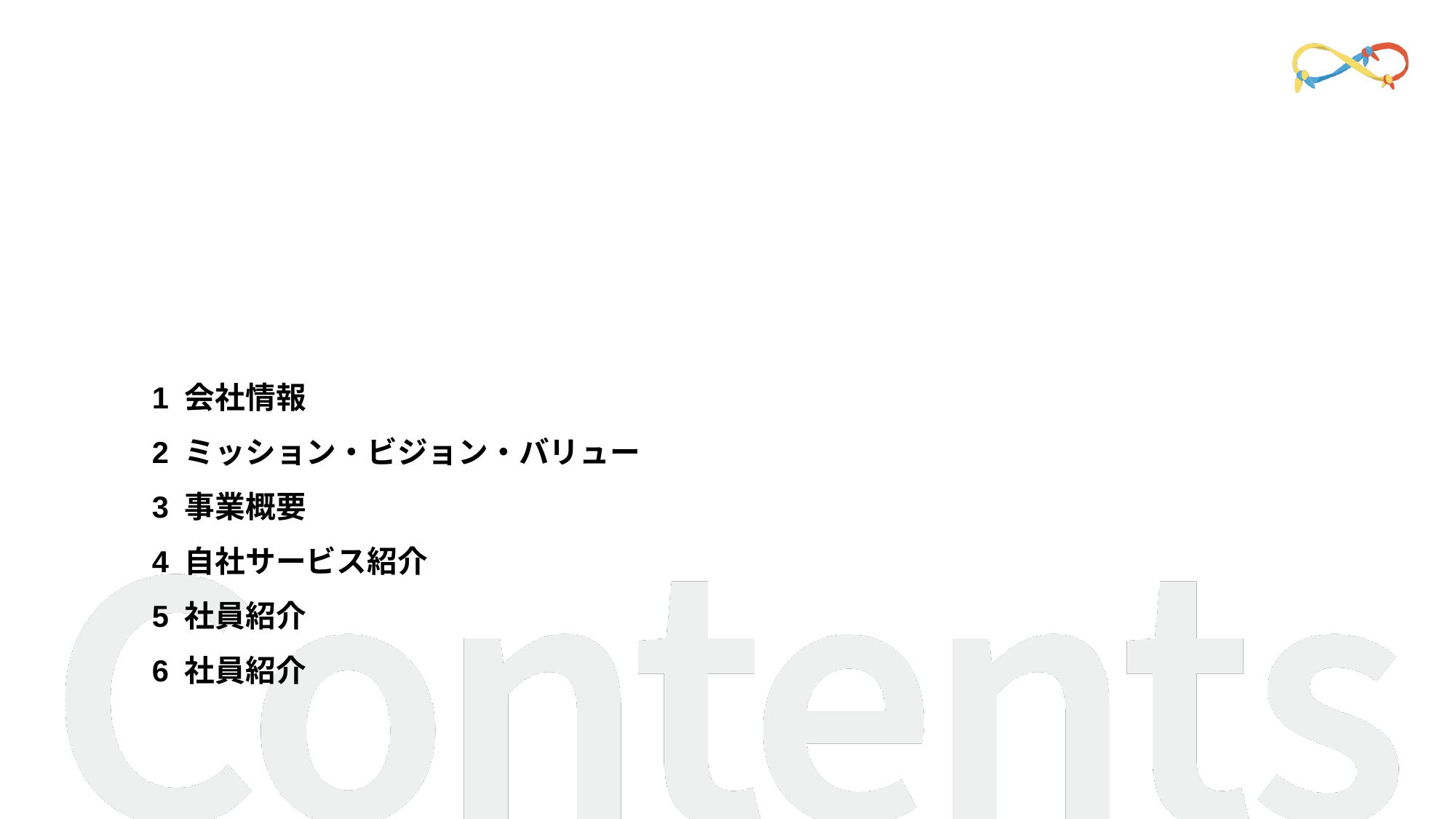

1 会社情報
2 ミッション・ビジョン・バリュー
3 事業概要
4 自社サービス紹介
5 社員紹介
6 社員紹介